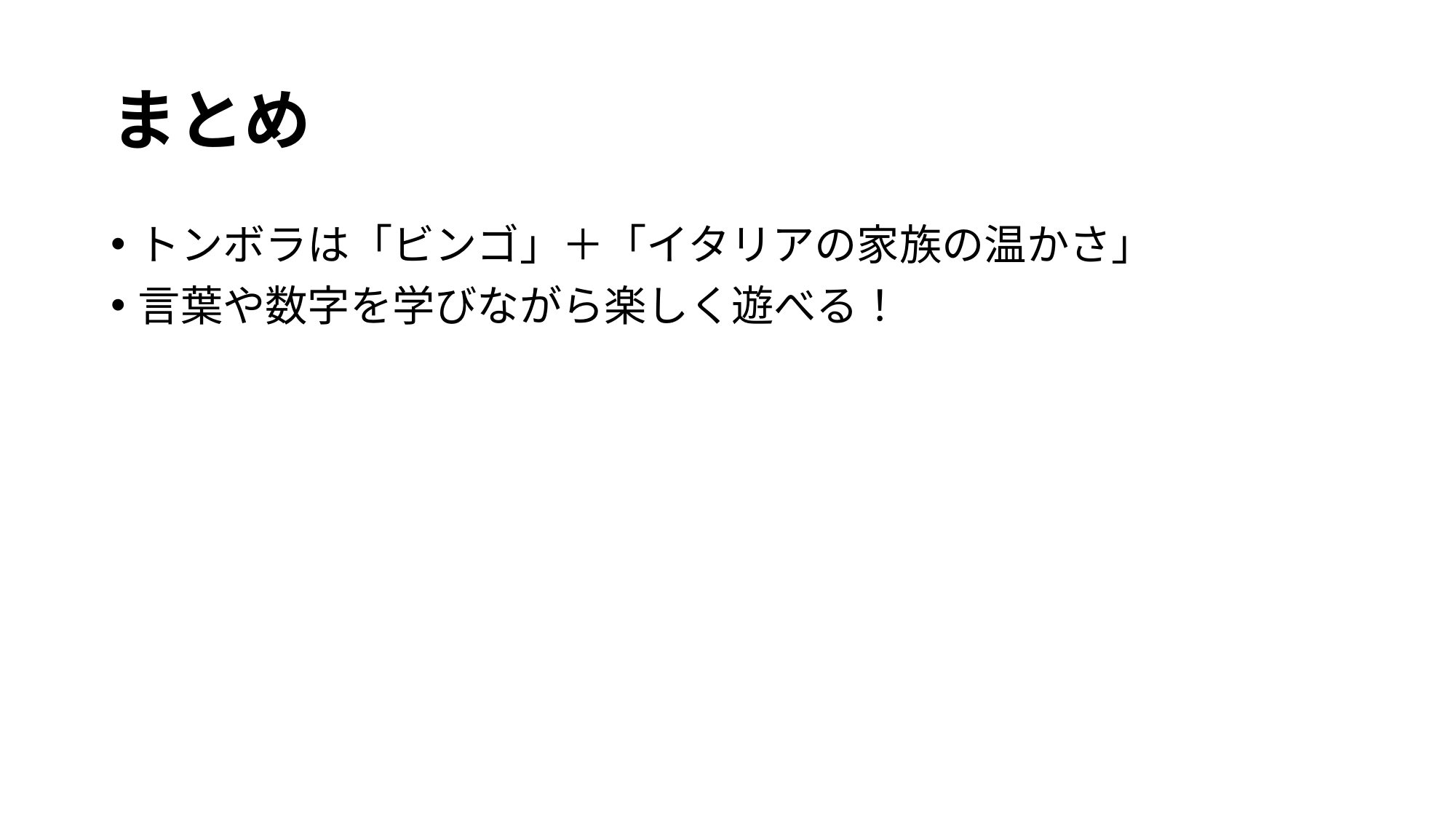

# まとめ
トンボラは「ビンゴ」＋「イタリアの家族の温かさ」
言葉や数字を学びながら楽しく遊べる！